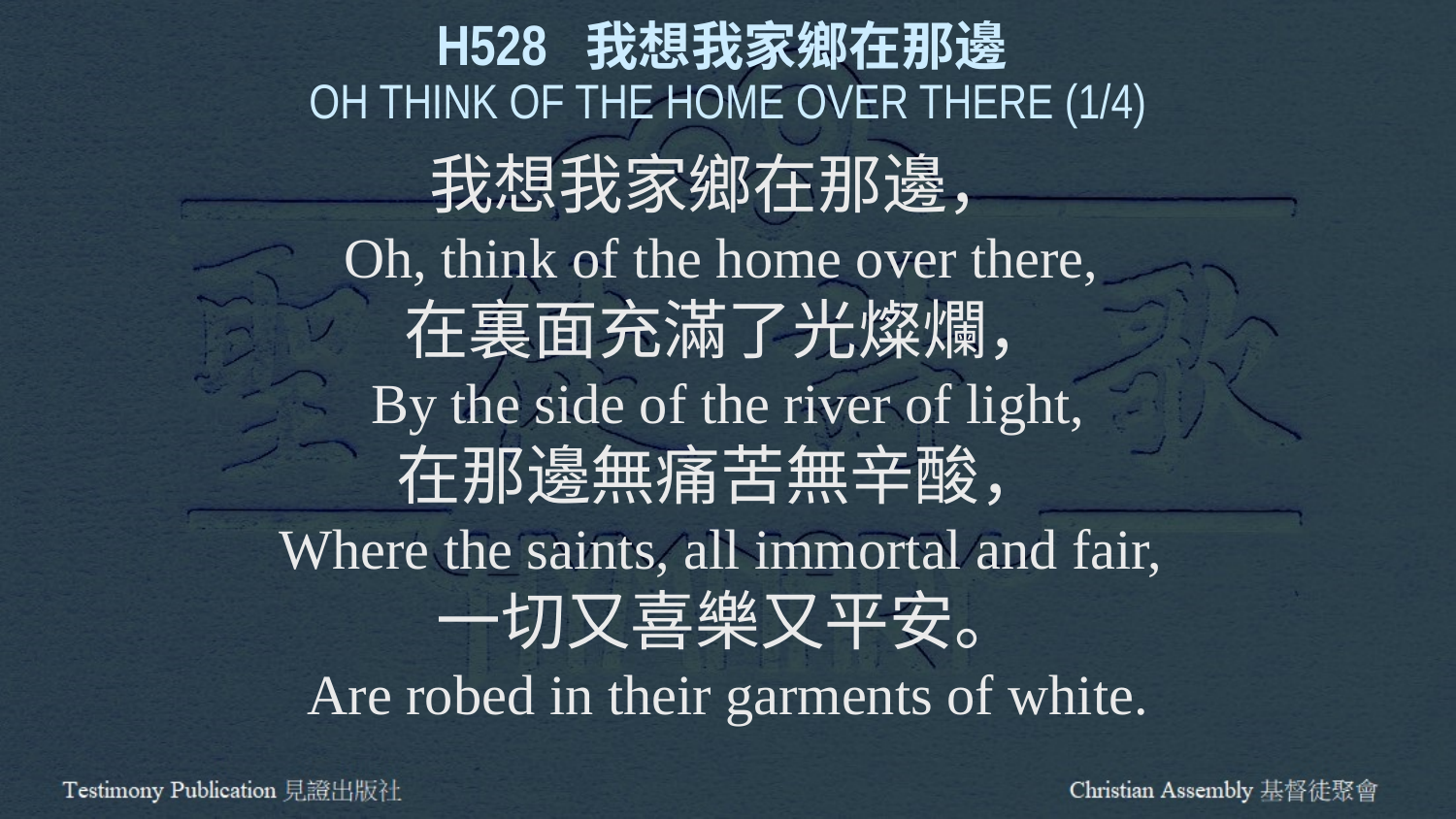

H528  我想我家鄉在那邊
OH THINK OF THE HOME OVER THERE (1/4)

我想我家鄉在那邊，
Oh, think of the home over there,
在裏面充滿了光燦爛，
By the side of the river of light,
在那邊無痛苦無辛酸，
Where the saints, all immortal and fair,
一切又喜樂又平安。
Are robed in their garments of white.